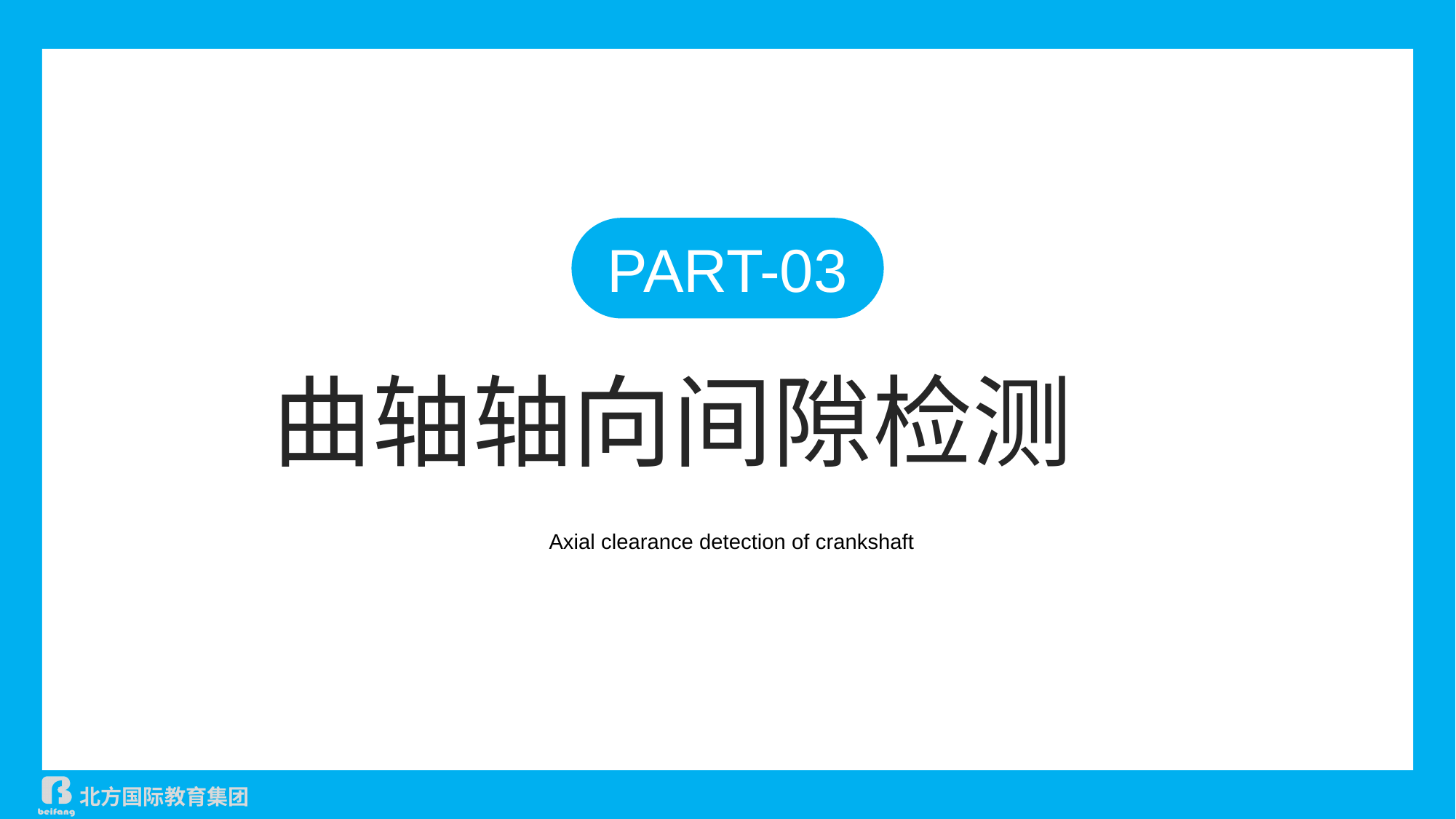

PART-03
曲轴轴向间隙检测
Axial clearance detection of crankshaft